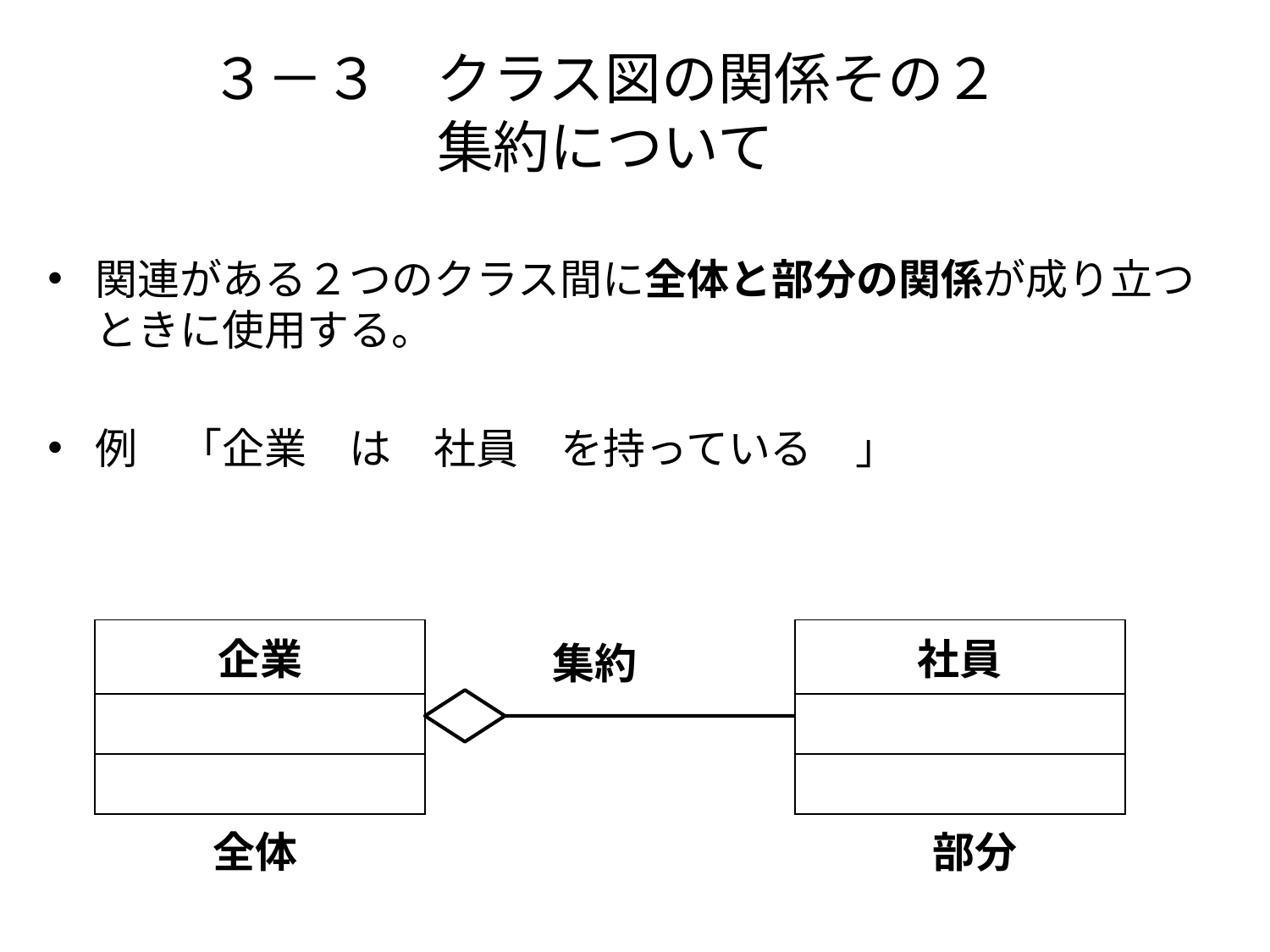

# ３－３　クラス図の関係その２ 集約について
関連がある２つのクラス間に全体と部分の関係が成り立つときに使用する。

例　「企業　は　社員　を持っている　」

| 企業 |
| --- |
|  |
|  |
| 社員 |
| --- |
|  |
|  |
集約

全体
部分